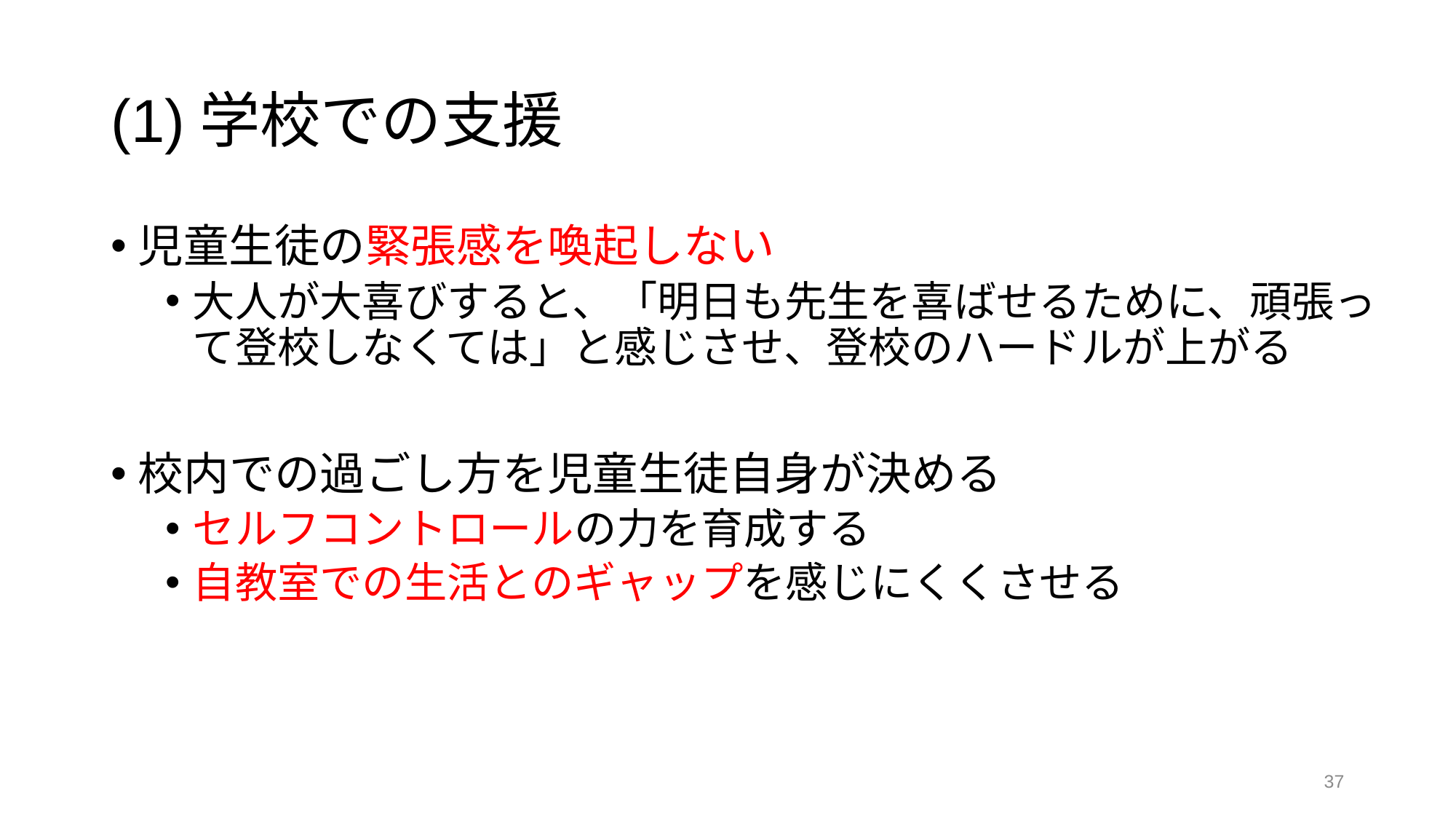

# (1)学校での支援
児童生徒の緊張感を喚起しない
大人が大喜びすると、「明日も先生を喜ばせるために、頑張って登校しなくては」と感じさせ、登校のハードルが上がる

校内での過ごし方を児童生徒自身が決める
セルフコントロールの力を育成する
自教室での生活とのギャップを感じにくくさせる
37